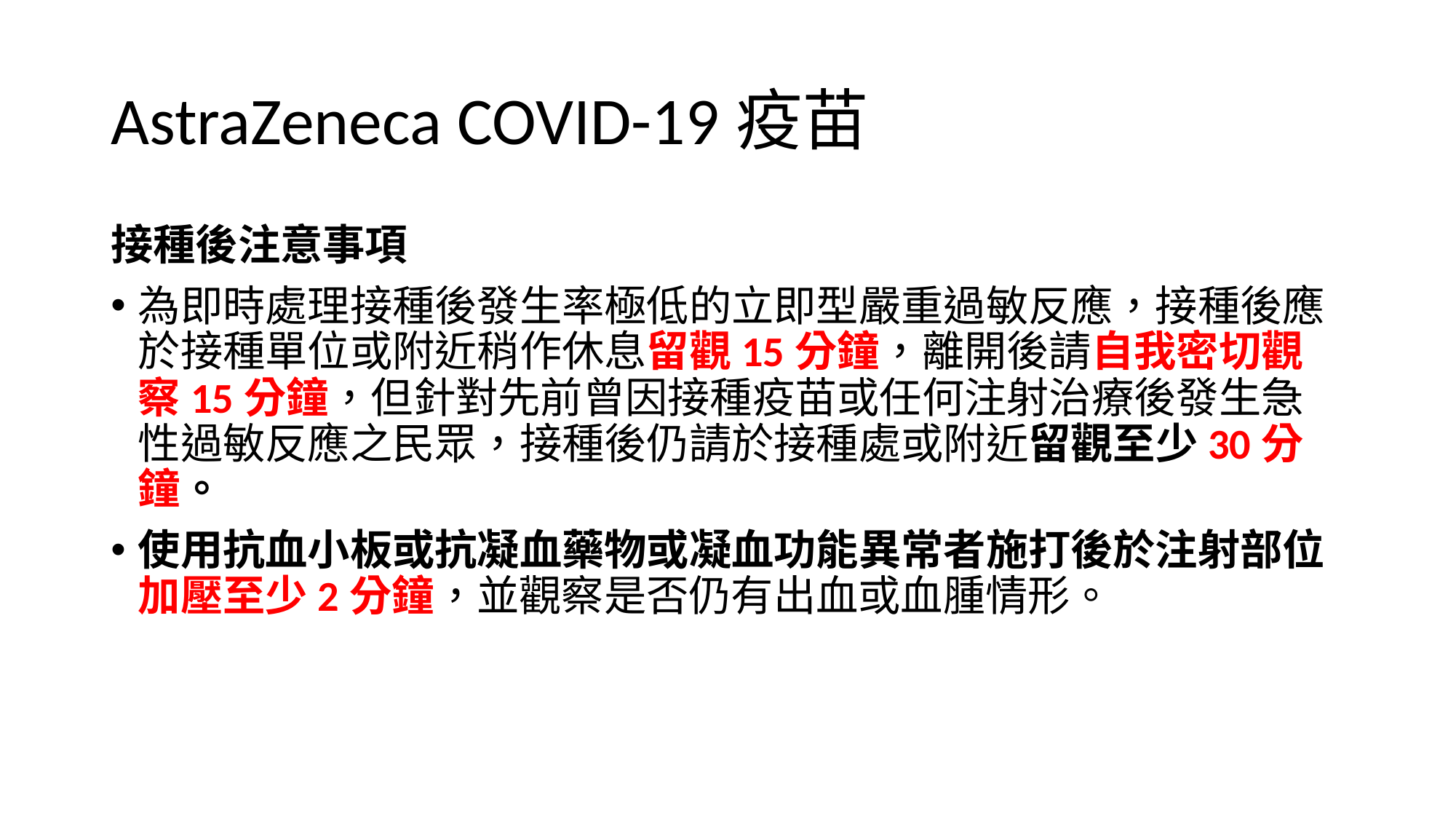

# AstraZeneca COVID-19疫苗
接種後注意事項
為即時處理接種後發生率極低的立即型嚴重過敏反應，接種後應於接種單位或附近稍作休息留觀15分鐘，離開後請自我密切觀察15分鐘，但針對先前曾因接種疫苗或任何注射治療後發生急性過敏反應之民眾，接種後仍請於接種處或附近留觀至少30分鐘。
使用抗血小板或抗凝血藥物或凝血功能異常者施打後於注射部位加壓至少2分鐘，並觀察是否仍有出血或血腫情形。